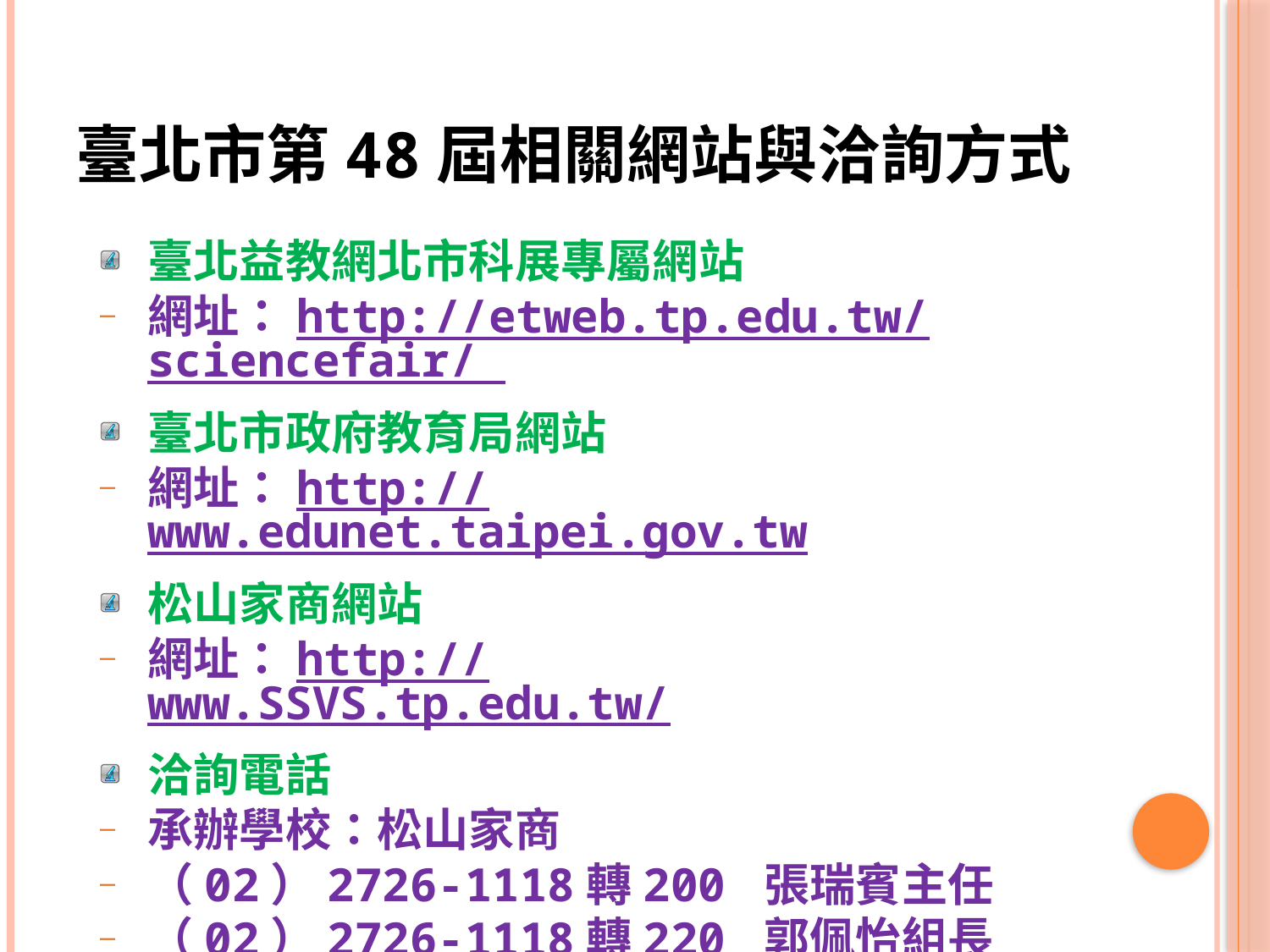

# 臺北市第48屆相關網站與洽詢方式
臺北益教網北市科展專屬網站
網址：http://etweb.tp.edu.tw/sciencefair/
臺北市政府教育局網站
網址：http://www.edunet.taipei.gov.tw
松山家商網站
網址：http://www.SSVS.tp.edu.tw/
洽詢電話
承辦學校：松山家商
（02）2726-1118轉200 張瑞賓主任
（02）2726-1118轉220 郭佩怡組長